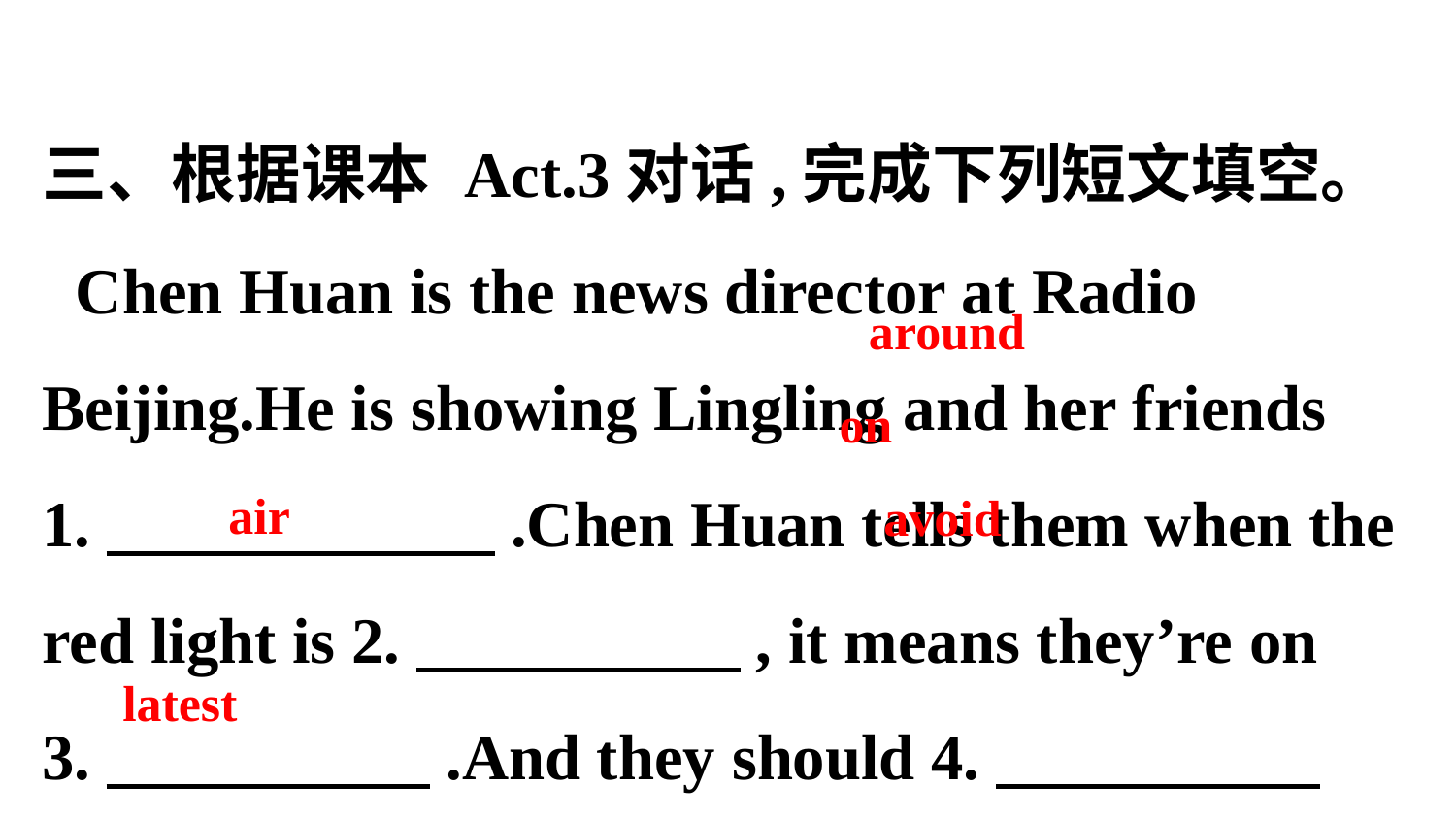

三、根据课本 Act.3对话,完成下列短文填空。
Chen Huan is the news director at Radio Beijing.He is showing Lingling and her friends 1.　　　　　　.Chen Huan tells them when the red light is 2.　　　　　, it means they’re on 3.　　　　　.And they should 4.　　　　　 making any noise in the background.In the newsroom, they collect the      5.　　　　 national and international news and write reports.
around
on
air
avoid
latest